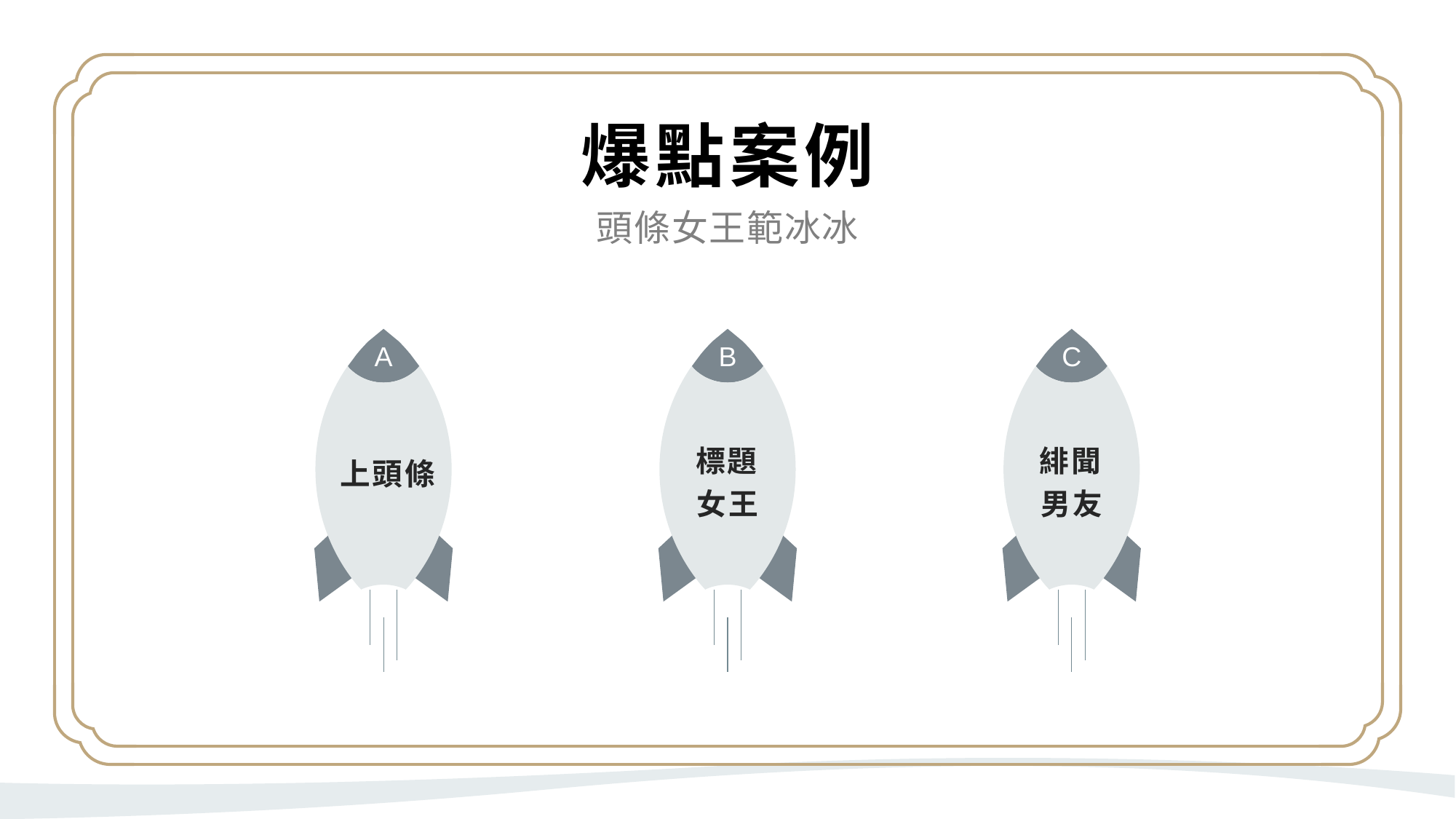

爆點案例
頭條女王範冰冰
A
B
C

上頭條
標題女王
緋聞男友